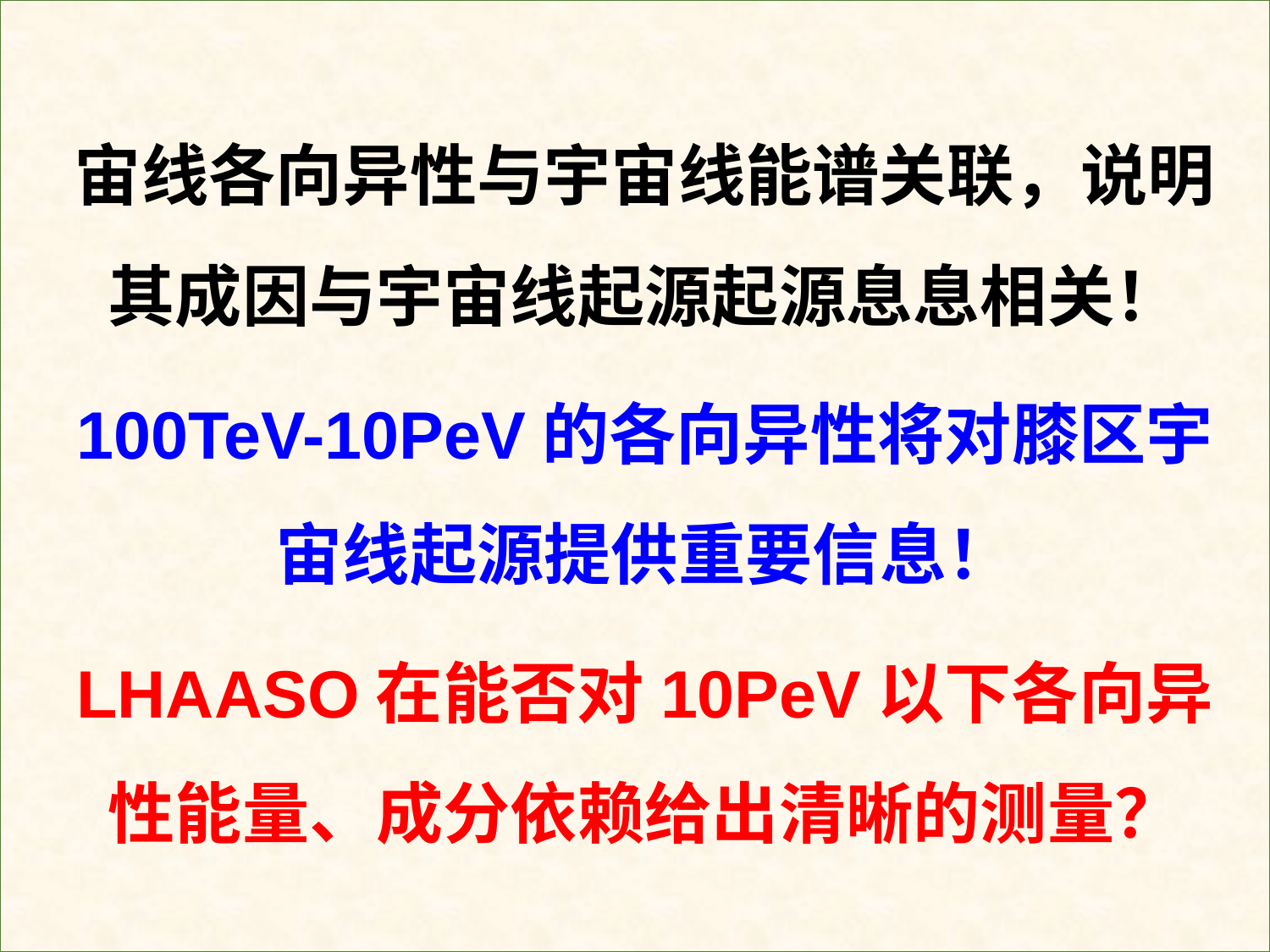

宙线各向异性与宇宙线能谱关联，说明其成因与宇宙线起源起源息息相关！
100TeV-10PeV的各向异性将对膝区宇宙线起源提供重要信息！
LHAASO在能否对10PeV以下各向异性能量、成分依赖给出清晰的测量？